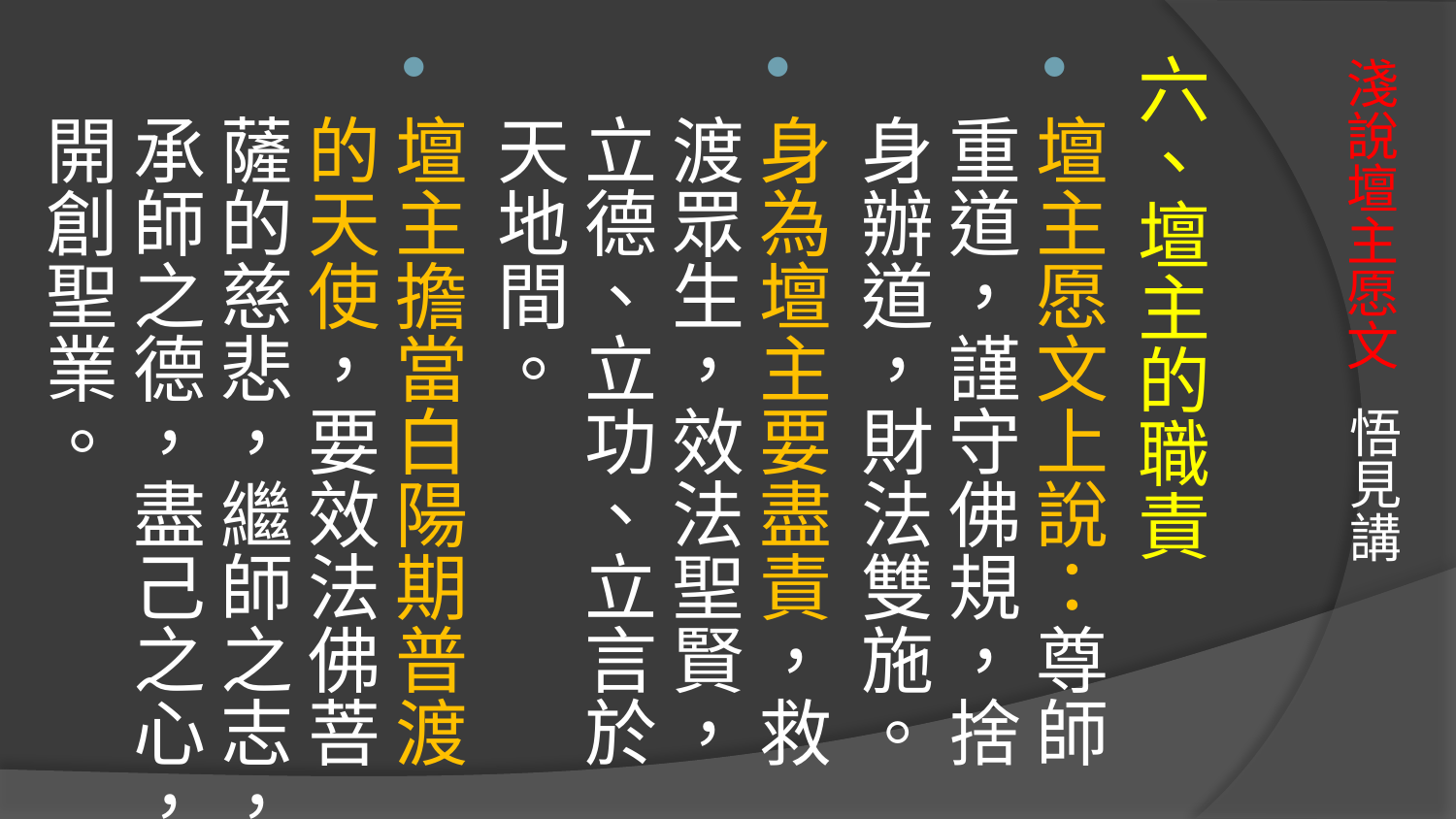

六、壇主的職責
壇主愿文上說：尊師重道，謹守佛規，捨身辦道，財法雙施。
身為壇主要盡責，救渡眾生，效法聖賢，立德、立功、立言於天地間。
壇主擔當白陽期普渡的天使，要效法佛菩薩的慈悲，繼師之志，承師之德，盡己之心，開創聖業。
# 淺說壇主愿文   悟見講